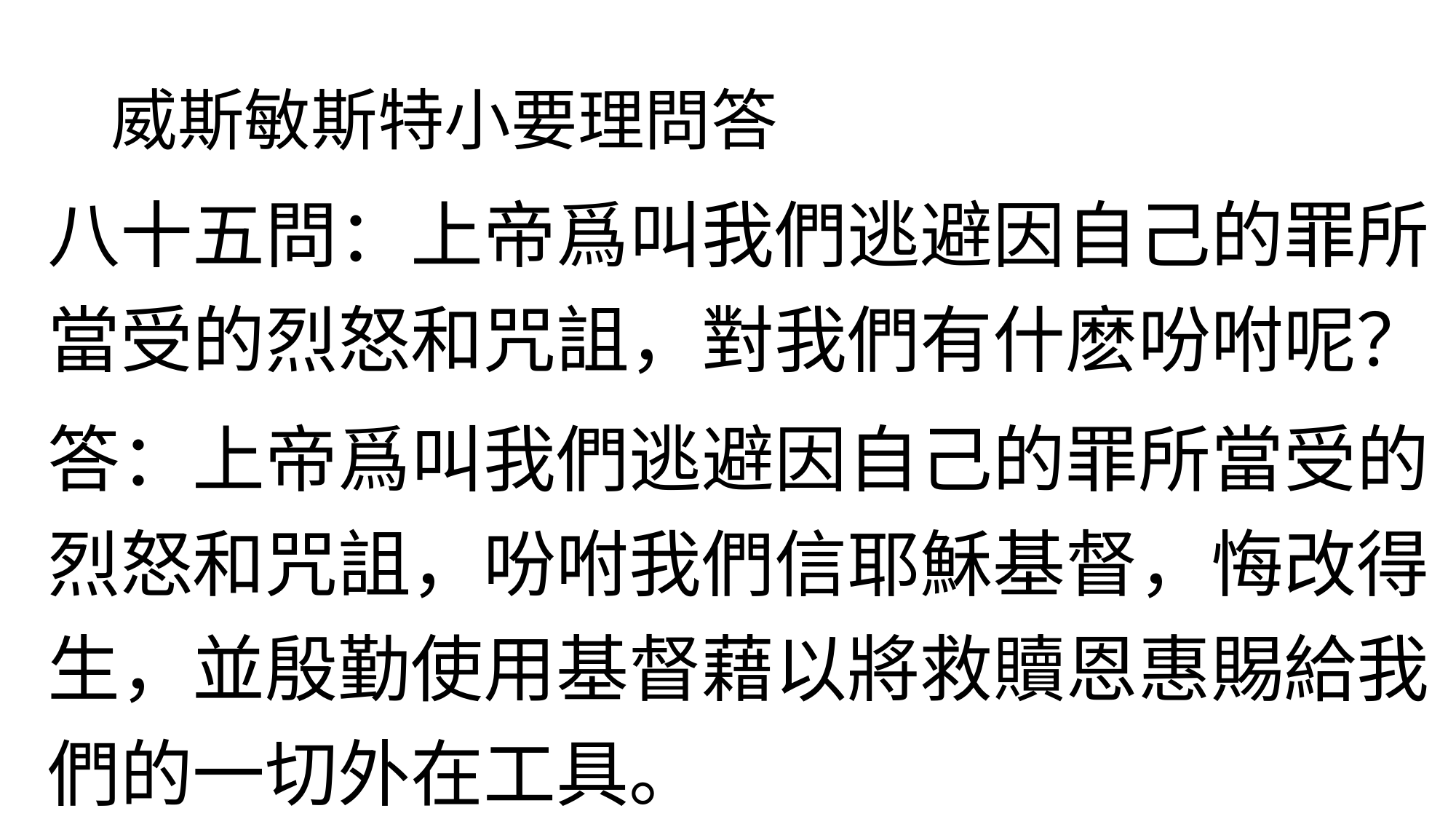

# 威斯敏斯特小要理問答
八十五問：上帝爲叫我們逃避因自己的罪所當受的烈怒和咒詛，對我們有什麽吩咐呢？
答：上帝爲叫我們逃避因自己的罪所當受的烈怒和咒詛，吩咐我們信耶穌基督，悔改得生，並殷勤使用基督藉以將救贖恩惠賜給我們的一切外在工具。